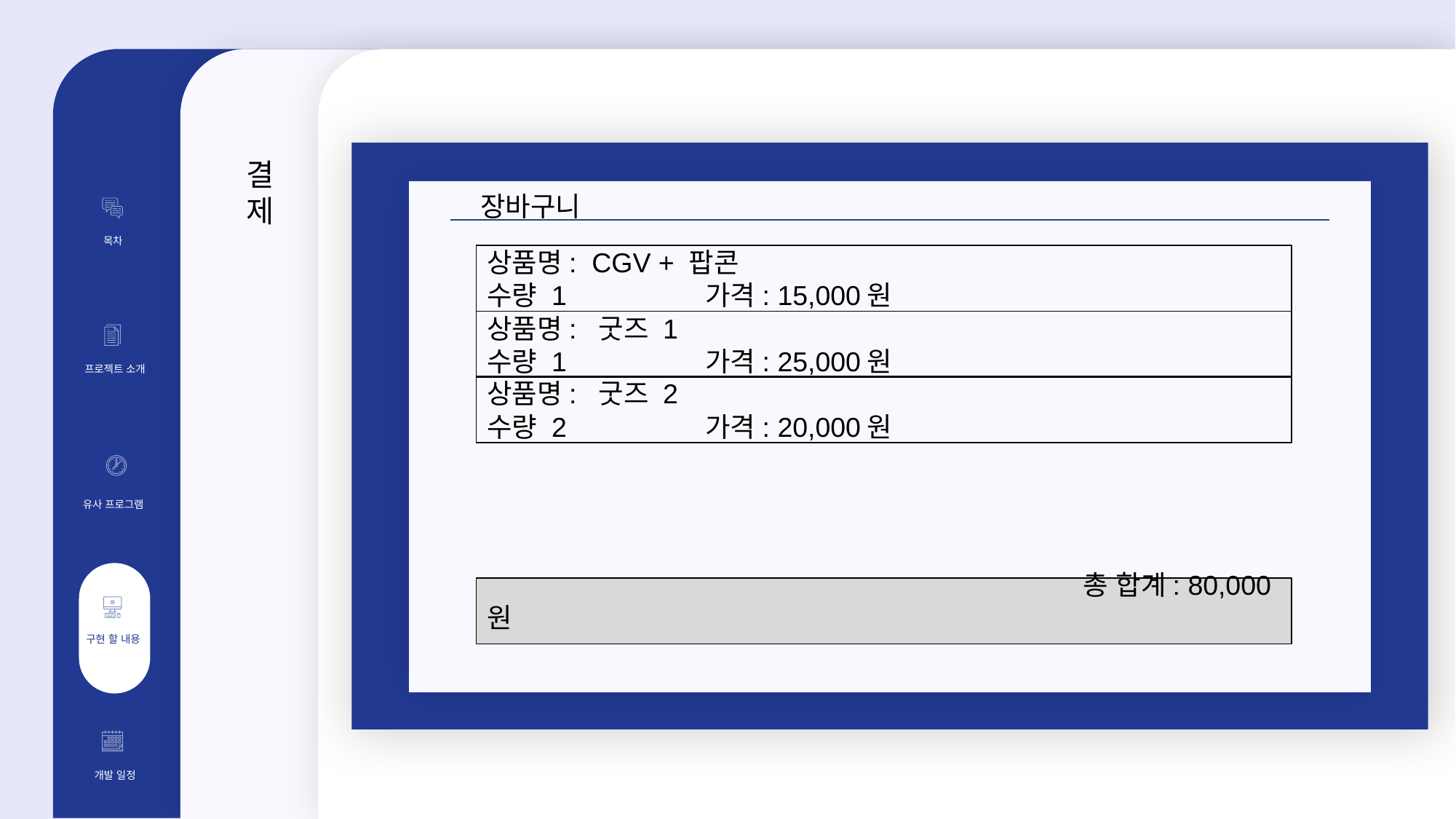

### Chart

| Category |
|---|
결제
장바구니

목차
상품명:  CGV + 팝콘
수량 1		가격: 15,000원
상품명:  굿즈 1
수량 1		가격: 25,000원

프로젝트 소개
프로젝트
소개
상품명:  굿즈 2
수량 2		가격: 20,000원

유사 프로그램

											                    총 합계: 80,000원

구현 할 내용

개발 일정